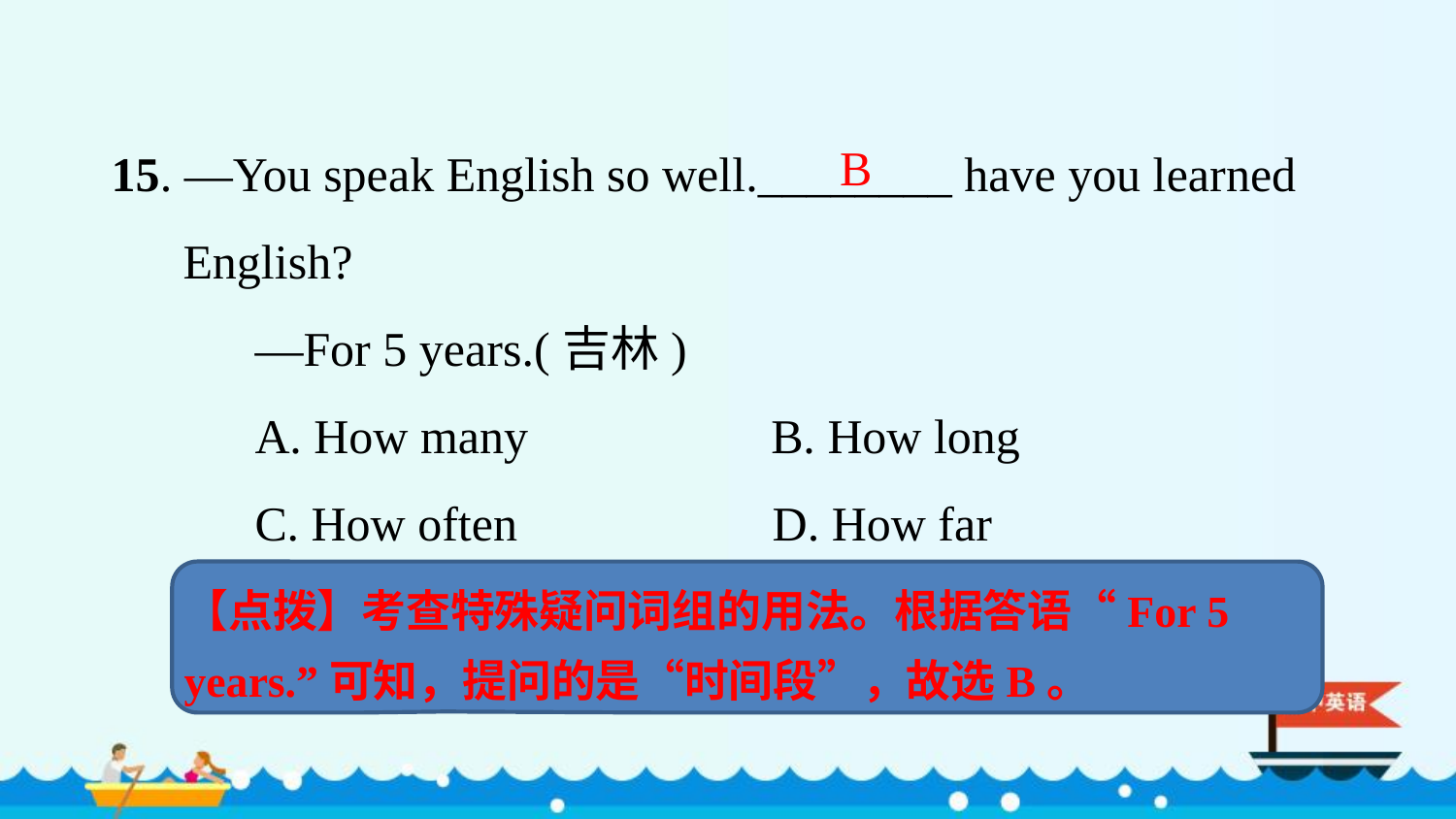

15. —You speak English so well.________ have you learned English?
—For 5 years.(吉林)
A. How many                    B. How long
C. How often                     D. How far
B
【点拨】考查特殊疑问词组的用法。根据答语“For 5 years.”可知，提问的是“时间段”，故选B。